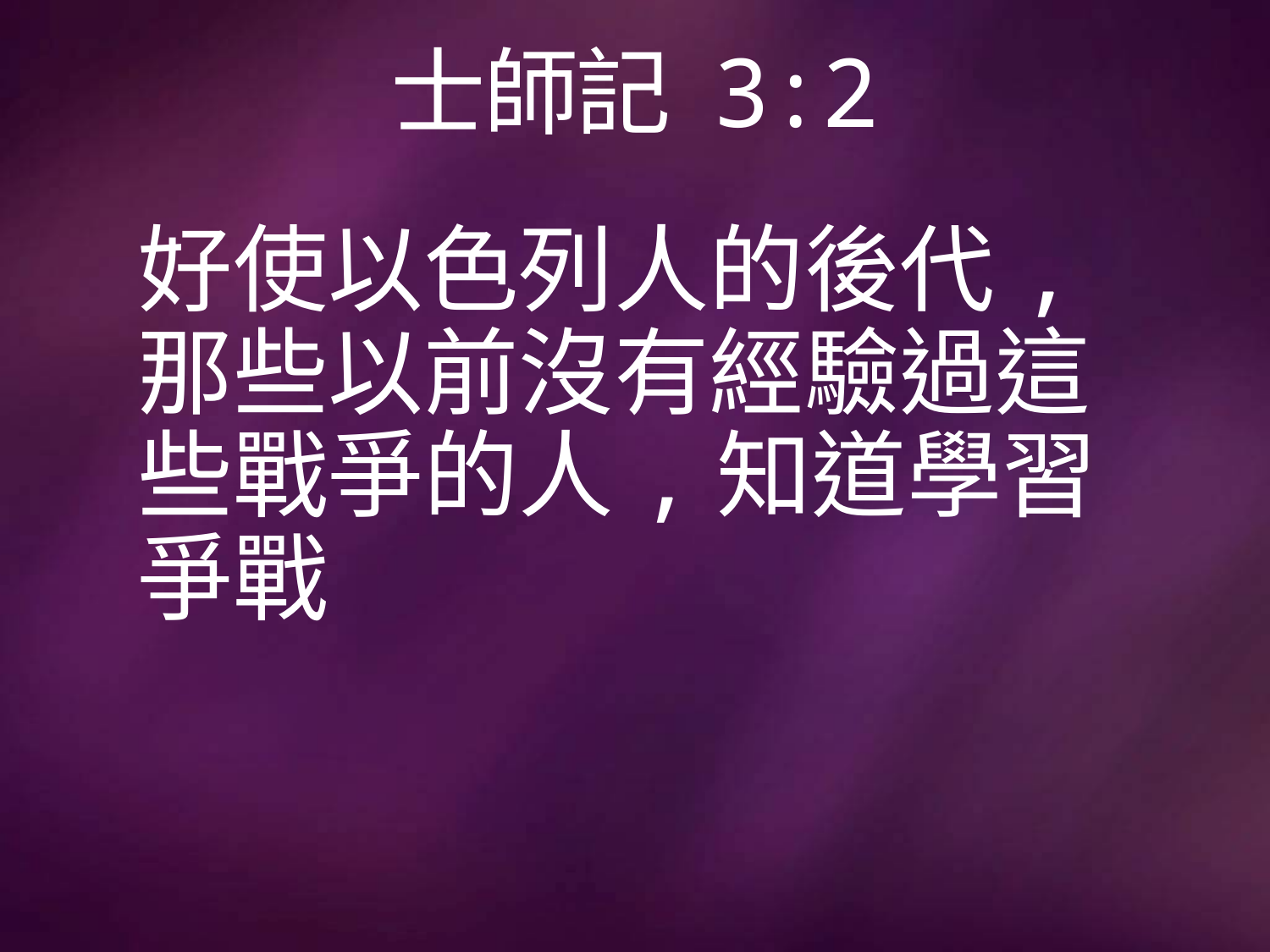

# 士師記 3:2
好使以色列人的後代,那些以前沒有經驗過這些戰爭的人,知道學習爭戰